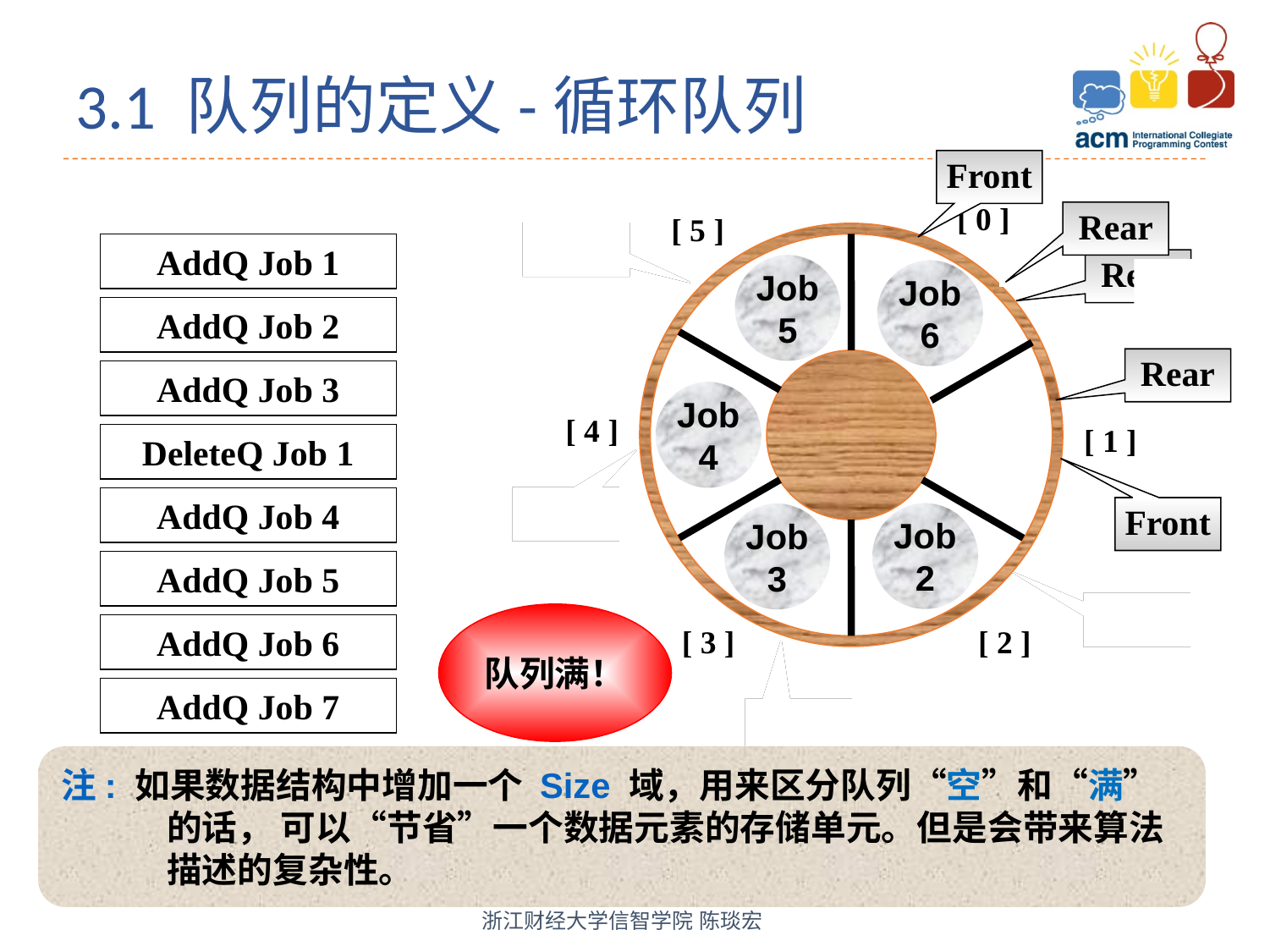

3.1 队列的定义-循环队列
Front
[ 0 ]
[ 5 ]

[ 4 ]
[ 1 ]

[ 3 ]
[ 2 ]
Rear
Rear

AddQ Job 1
Rear
Job
5

Job
6
AddQ Job 2
Rear
AddQ Job 3
Job
4
Job
1

DeleteQ Job 1
AddQ Job 4
Rear

Front
Job
2
Job
3
AddQ Job 5
Rear

队列满！
AddQ Job 6
AddQ Job 7
Rear

注: 如果数据结构中增加一个 Size 域，用来区分队列“空”和“满”的话， 可以“节省”一个数据元素的存储单元。但是会带来算法描述的复杂性。
浙江财经大学信智学院 陈琰宏
8